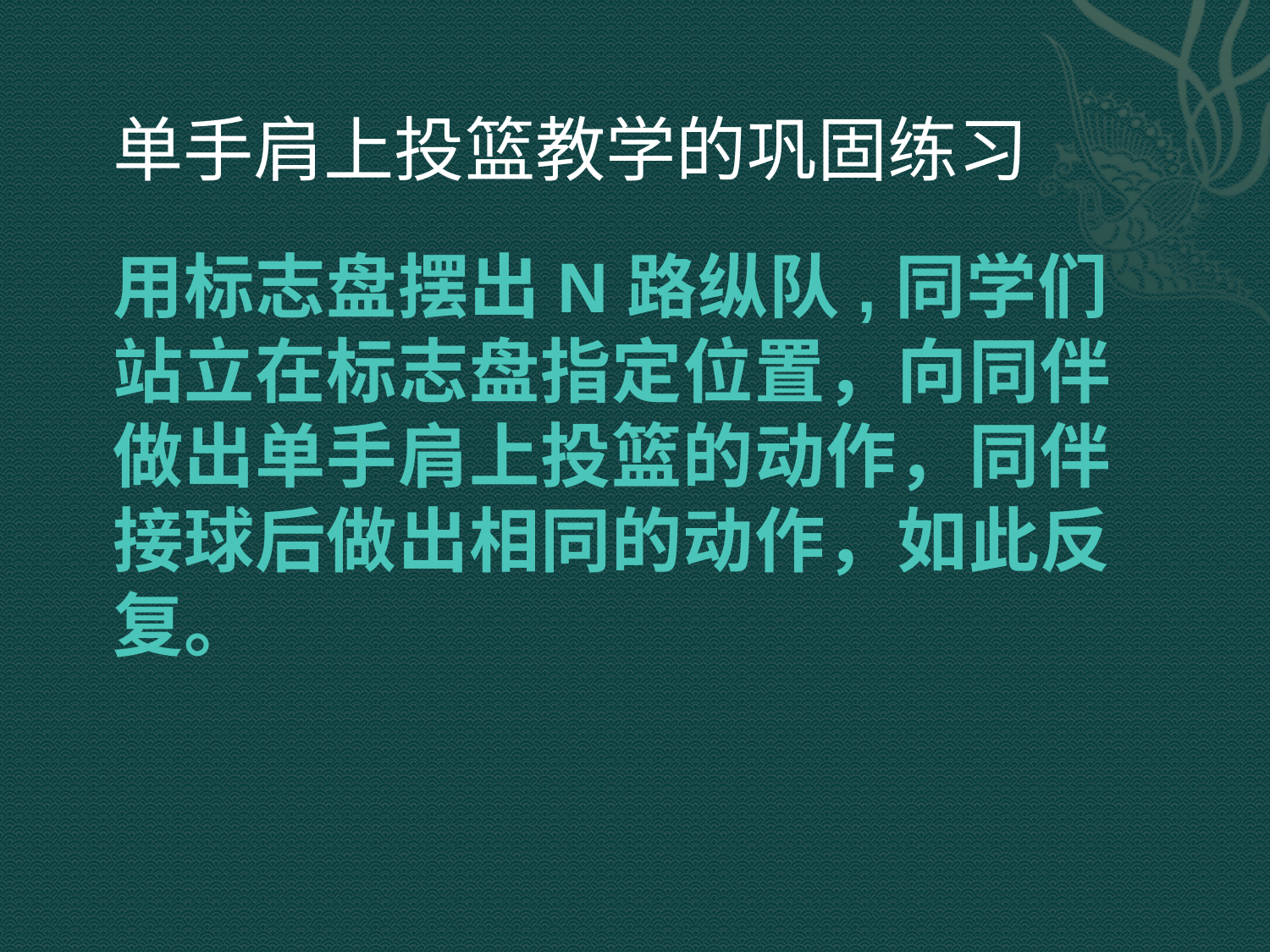

单手肩上投篮教学的巩固练习
# 用标志盘摆出n路纵队,同学们站立在标志盘指定位置，向同伴做出单手肩上投篮的动作，同伴接球后做出相同的动作，如此反复。